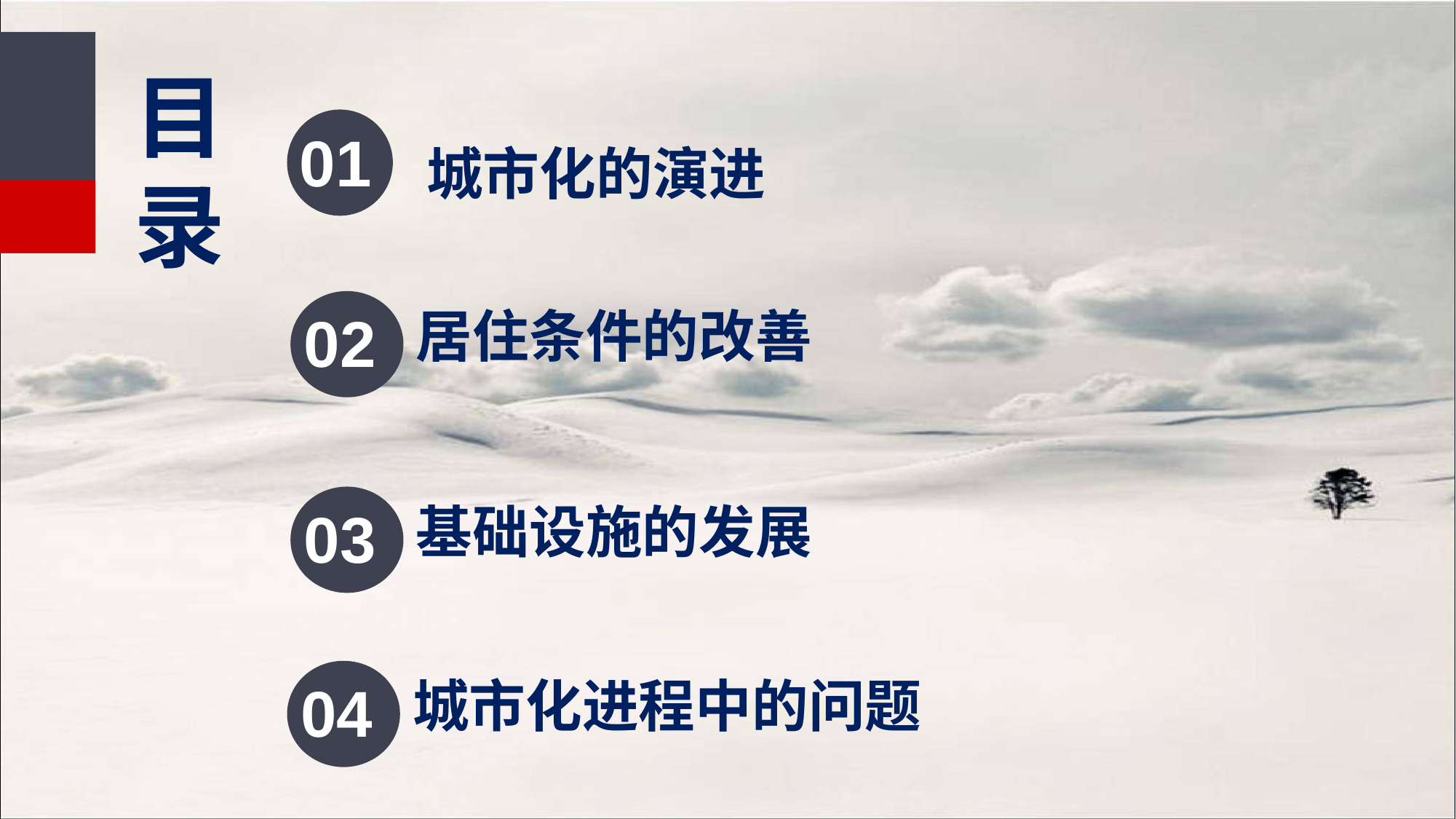

目录

01
城市化的演进

居住条件的改善
02

基础设施的发展
03

城市化进程中的问题
04